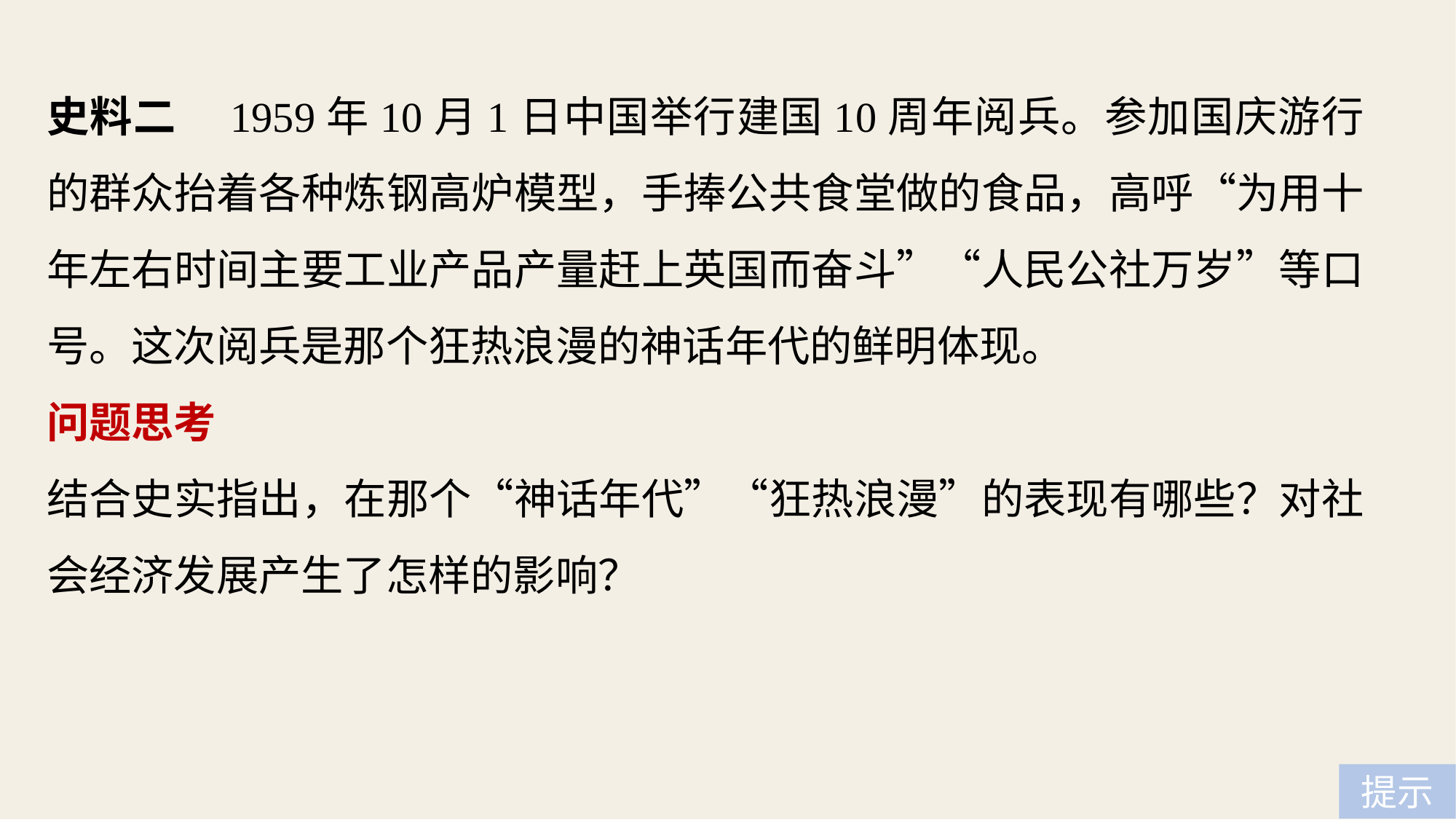

史料二　1959年10月1日中国举行建国10周年阅兵。参加国庆游行的群众抬着各种炼钢高炉模型，手捧公共食堂做的食品，高呼“为用十年左右时间主要工业产品产量赶上英国而奋斗”“人民公社万岁”等口号。这次阅兵是那个狂热浪漫的神话年代的鲜明体现。
问题思考
结合史实指出，在那个“神话年代”“狂热浪漫”的表现有哪些？对社会经济发展产生了怎样的影响？
提示